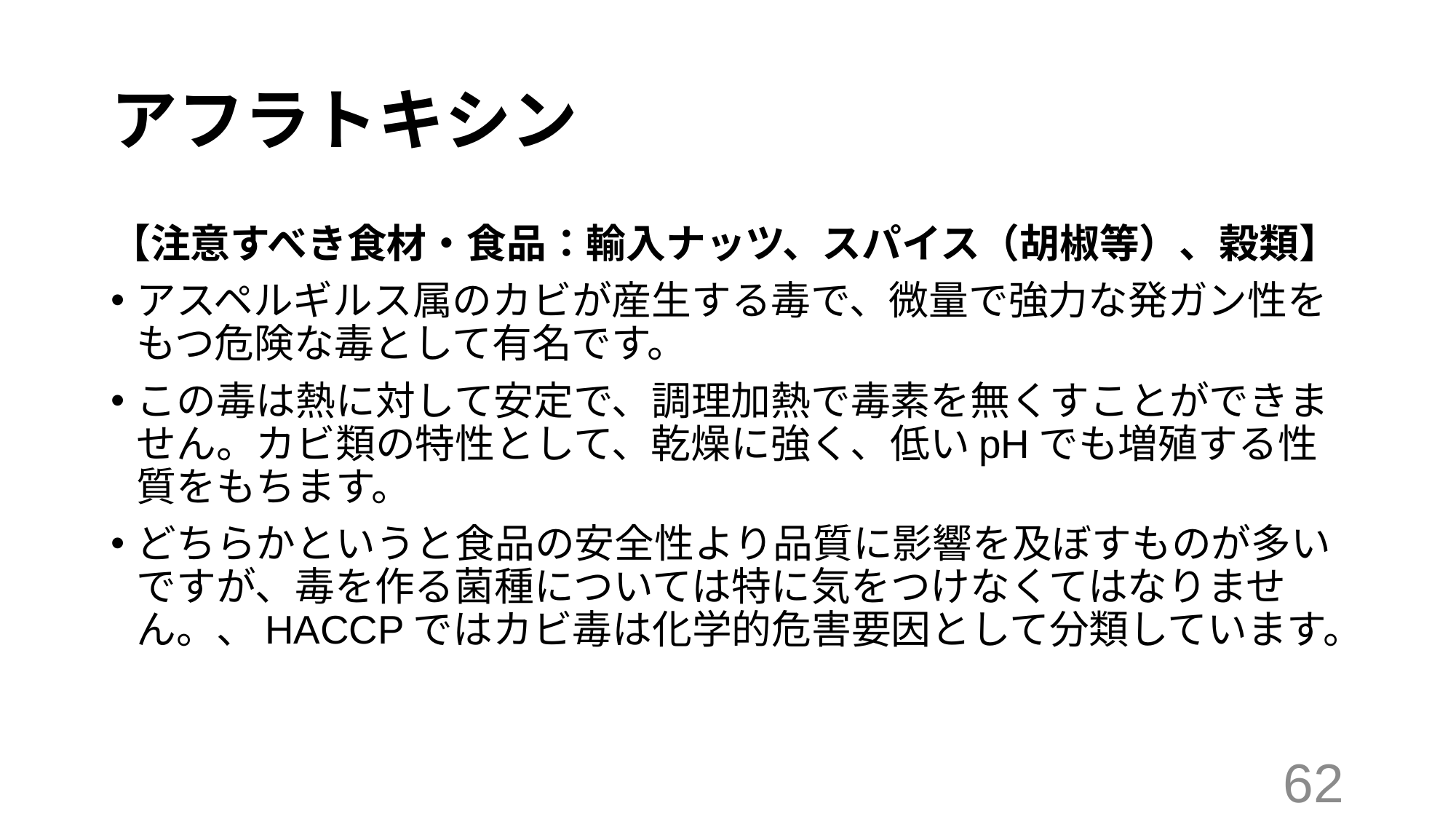

# アフラトキシン
【注意すべき食材・食品：輸入ナッツ、スパイス（胡椒等）、穀類】
アスペルギルス属のカビが産生する毒で、微量で強力な発ガン性をもつ危険な毒として有名です。
この毒は熱に対して安定で、調理加熱で毒素を無くすことができません。カビ類の特性として、乾燥に強く、低いpHでも増殖する性質をもちます。
どちらかというと食品の安全性より品質に影響を及ぼすものが多いですが、毒を作る菌種については特に気をつけなくてはなりません。、HACCPではカビ毒は化学的危害要因として分類しています。

62